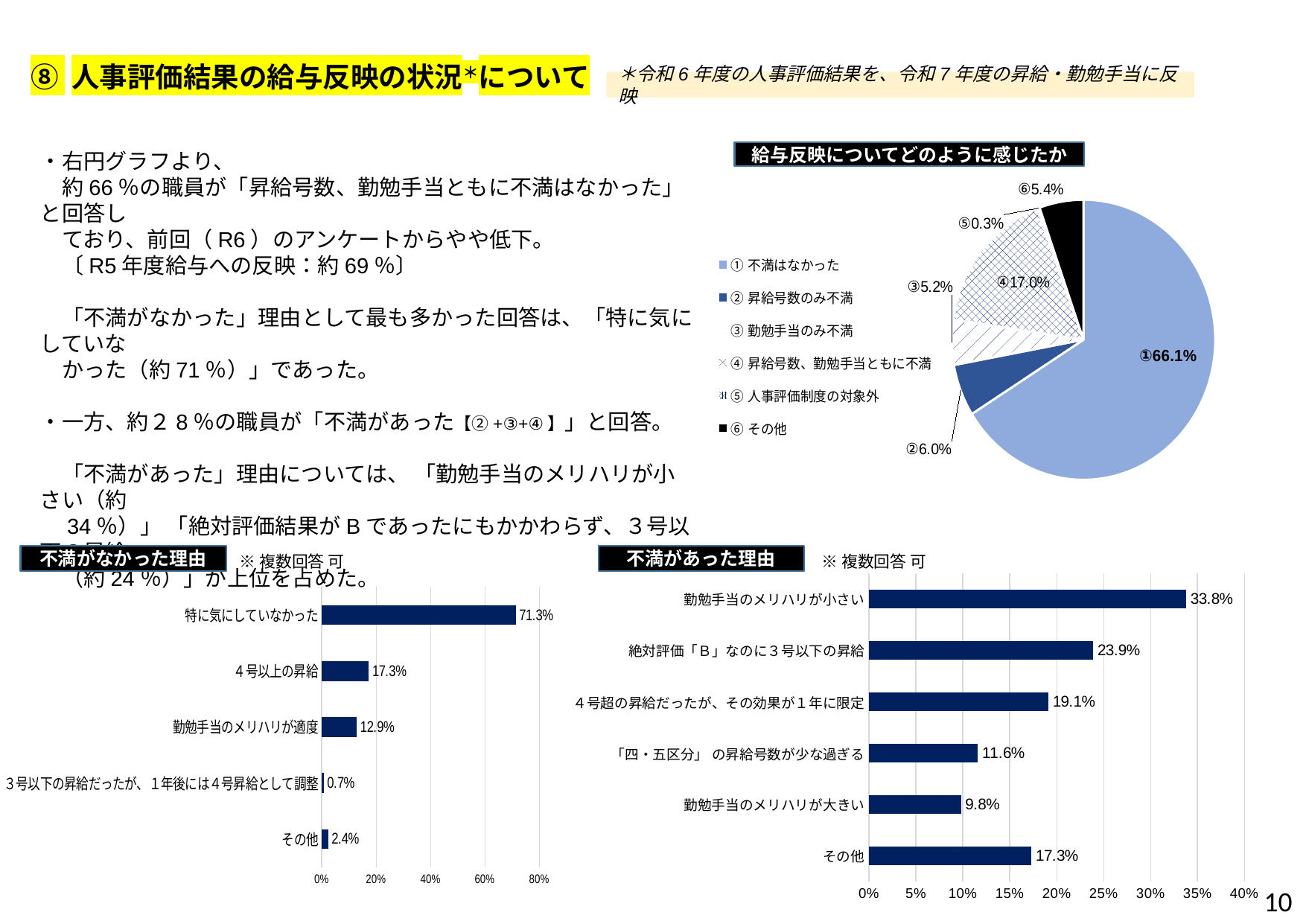

⑧ 人事評価結果の給与反映の状況＊について
＊令和6年度の人事評価結果を、令和7年度の昇給・勤勉手当に反映
給与反映についてどのように感じたか
・右円グラフより、
　約66％の職員が「昇給号数、勤勉手当ともに不満はなかった」と回答し
　ており、前回（R6）のアンケートからやや低下。
　〔R5年度給与への反映：約69％〕

　「不満がなかった」理由として最も多かった回答は、「特に気にしていな
　かった（約71％）」であった。

・一方、約２8％の職員が「不満があった【②+③+④】」と回答。

　「不満があった」理由については、 「勤勉手当のメリハリが小さい（約
　34％）」 「絶対評価結果がBであったにもかかわらず、３号以下の昇給
　（約24％）」が上位を占めた。

### Chart

| Category |  |
|---|---|
| ①不満はなかった | 0.661 |
| ②昇給号数のみ不満 | 0.06 |
| ③勤勉手当のみ不満 | 0.052 |
| ④昇給号数、勤勉手当ともに不満 | 0.17 |
| ⑤人事評価制度の対象外 | 0.003 |
| ⑥その他 | 0.054 |
不満がなかった理由
不満があった理由
※複数回答 可
※複数回答 可

### Chart

| Category |  |
|---|---|
| その他 | 0.173 |
| 勤勉手当のメリハリが大きい | 0.098 |
| 「四・五区分」 の昇給号数が少な過ぎる | 0.116 |
| ４号超の昇給だったが、その効果が１年に限定 | 0.191 |
| 絶対評価「Ｂ」なのに３号以下の昇給 | 0.239 |
| 勤勉手当のメリハリが小さい | 0.338 |

### Chart

| Category |  |
|---|---|
| その他 | 0.024 |
| ３号以下の昇給だったが、１年後には４号昇給として調整 | 0.007 |
| 勤勉手当のメリハリが適度 | 0.129 |
| ４号以上の昇給 | 0.173 |
| 特に気にしていなかった | 0.713 |
10